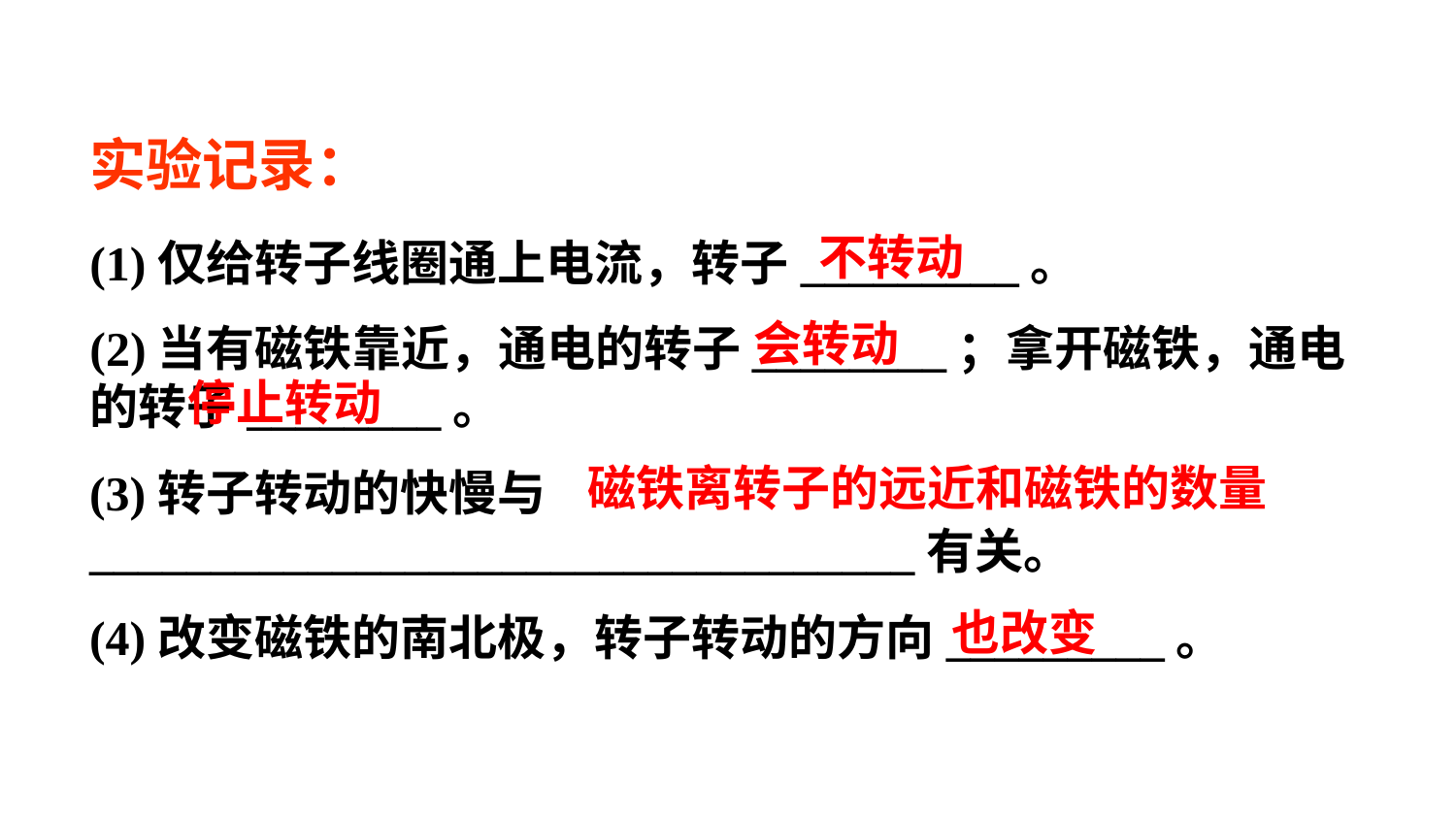

实验记录：
不转动
(1)仅给转子线圈通上电流，转子_________。
会转动
(2)当有磁铁靠近，通电的转子________；拿开磁铁，通电的转子________。
停止转动
磁铁离转子的远近和磁铁的数量
(3)转子转动的快慢与__________________________________有关。
也改变
(4)改变磁铁的南北极，转子转动的方向_________。